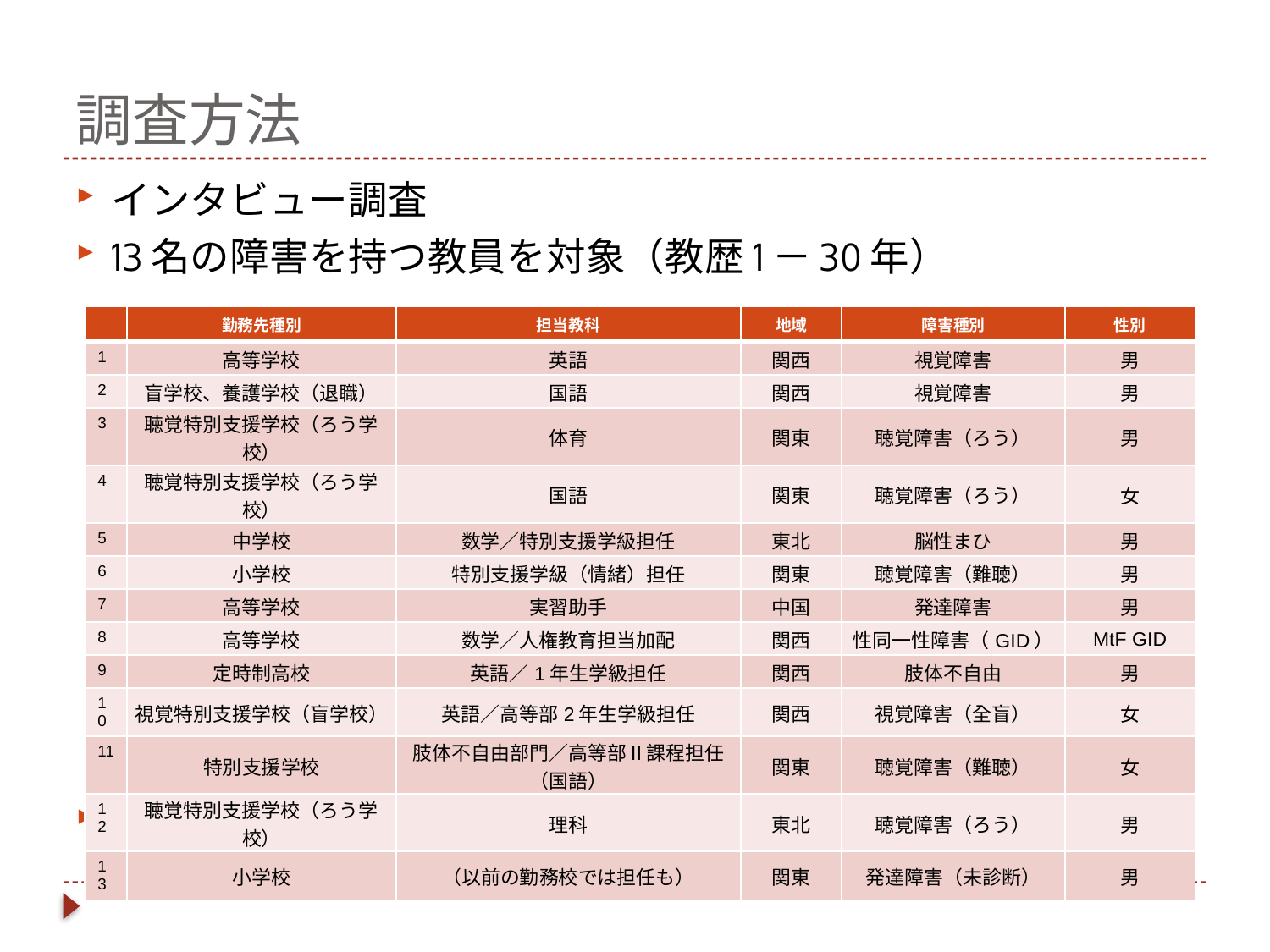

# 調査方法
インタビュー調査
13名の障害を持つ教員を対象（教歴1－30年）

今回は「合理的配慮」に関わる語りを分析

|  | 勤務先種別 | 担当教科 | 地域 | 障害種別 | 性別 |
| --- | --- | --- | --- | --- | --- |
| 1 | 高等学校 | 英語 | 関西 | 視覚障害 | 男 |
| 2 | 盲学校、養護学校（退職） | 国語 | 関西 | 視覚障害 | 男 |
| 3 | 聴覚特別支援学校（ろう学校） | 体育 | 関東 | 聴覚障害（ろう） | 男 |
| 4 | 聴覚特別支援学校（ろう学校） | 国語 | 関東 | 聴覚障害（ろう） | 女 |
| 5 | 中学校 | 数学／特別支援学級担任 | 東北 | 脳性まひ | 男 |
| 6 | 小学校 | 特別支援学級（情緒）担任 | 関東 | 聴覚障害（難聴） | 男 |
| 7 | 高等学校 | 実習助手 | 中国 | 発達障害 | 男 |
| 8 | 高等学校 | 数学／人権教育担当加配 | 関西 | 性同一性障害（GID） | MtF GID |
| 9 | 定時制高校 | 英語／1年生学級担任 | 関西 | 肢体不自由 | 男 |
| 10 | 視覚特別支援学校（盲学校） | 英語／高等部2年生学級担任 | 関西 | 視覚障害（全盲） | 女 |
| 11 | 特別支援学校 | 肢体不自由部門／高等部Ⅱ課程担任（国語） | 関東 | 聴覚障害（難聴） | 女 |
| 12 | 聴覚特別支援学校（ろう学校） | 理科 | 東北 | 聴覚障害（ろう） | 男 |
| 13 | 小学校 | （以前の勤務校では担任も） | 関東 | 発達障害（未診断） | 男 |